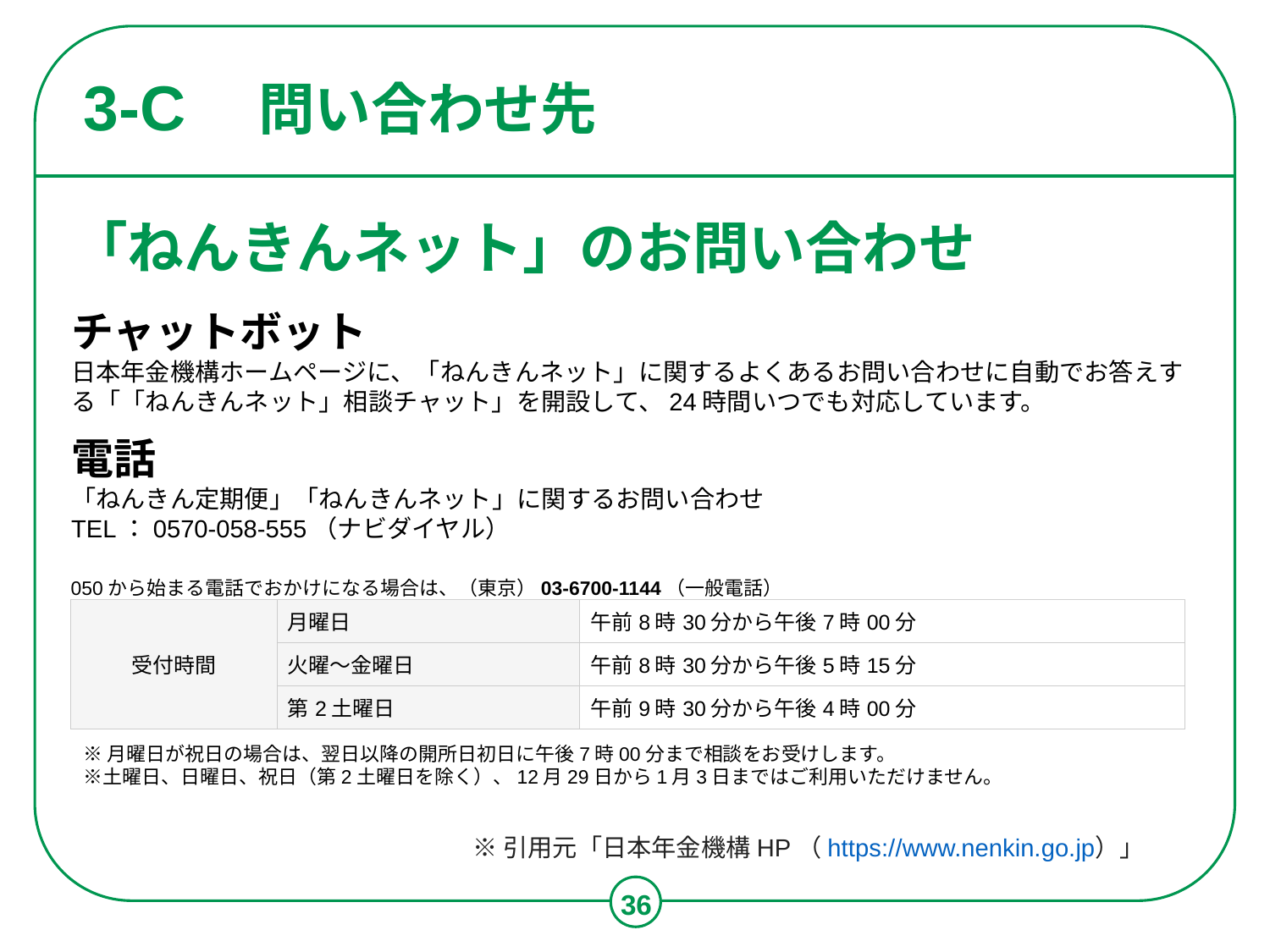

# 問い合わせ先
3-C
「ねんきんネット」のお問い合わせ
チャットボット
日本年金機構ホームページに、「ねんきんネット」に関するよくあるお問い合わせに自動でお答えする「「ねんきんネット」相談チャット」を開設して、24時間いつでも対応しています。
電話
「ねんきん定期便」「ねんきんネット」に関するお問い合わせ
TEL：0570-058-555（ナビダイヤル）
050から始まる電話でおかけになる場合は、（東京）03-6700-1144（一般電話）
| 受付時間 | 月曜日 | 午前8時30分から午後7時00分 |
| --- | --- | --- |
|  | 火曜～金曜日 | 午前8時30分から午後5時15分 |
|  | 第2土曜日 | 午前9時30分から午後4時00分 |
※月曜日が祝日の場合は、翌日以降の開所日初日に午後7時00分まで相談をお受けします。
※土曜日、日曜日、祝日（第2土曜日を除く）、12月29日から1月3日まではご利用いただけません。
※引用元「日本年金機構HP（https://www.nenkin.go.jp）」